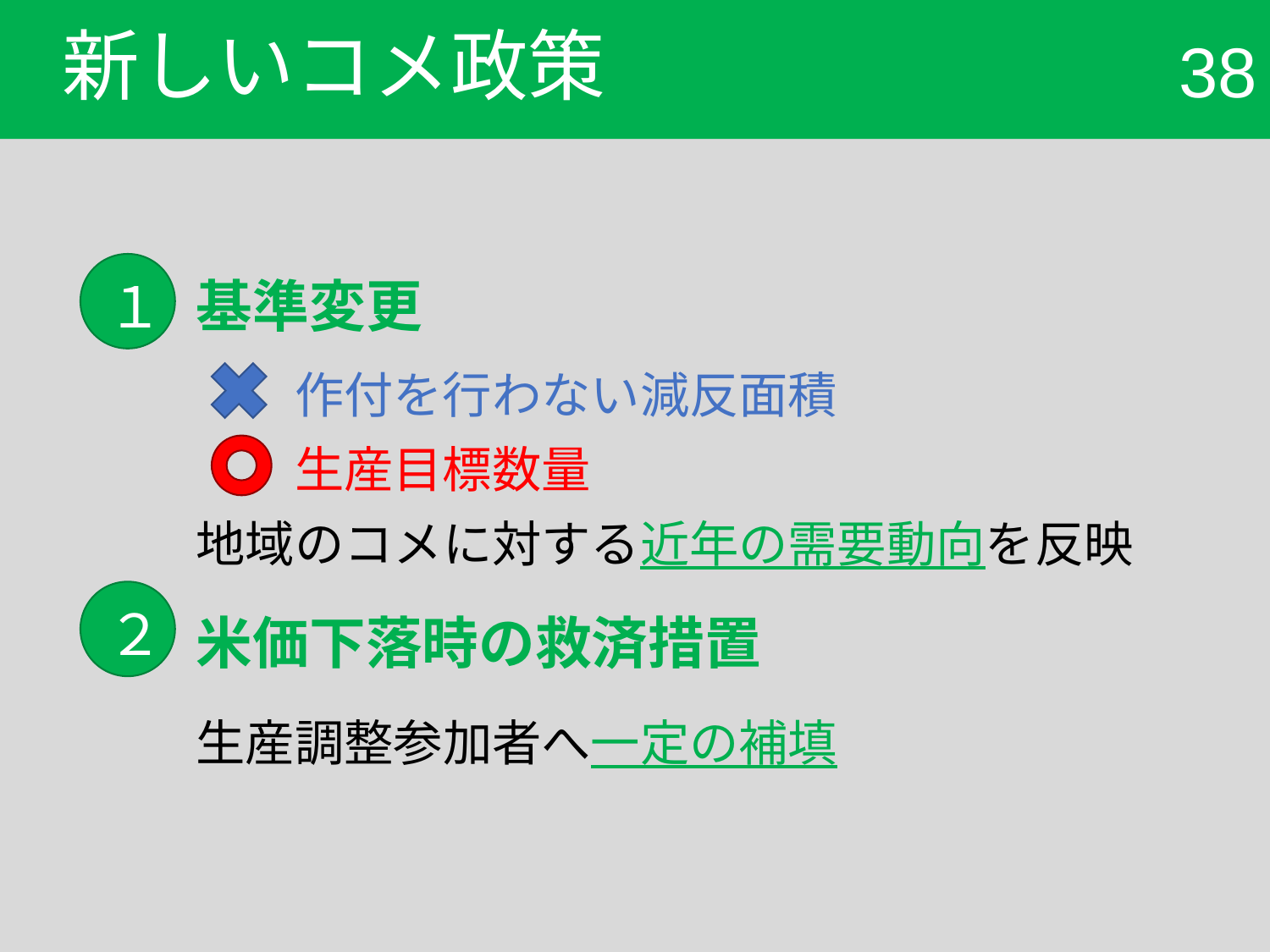

# 新しいコメ政策
38
基準変更
　　作付を行わない減反面積
　　生産目標数量
地域のコメに対する近年の需要動向を反映
米価下落時の救済措置
生産調整参加者へ一定の補填
１

２